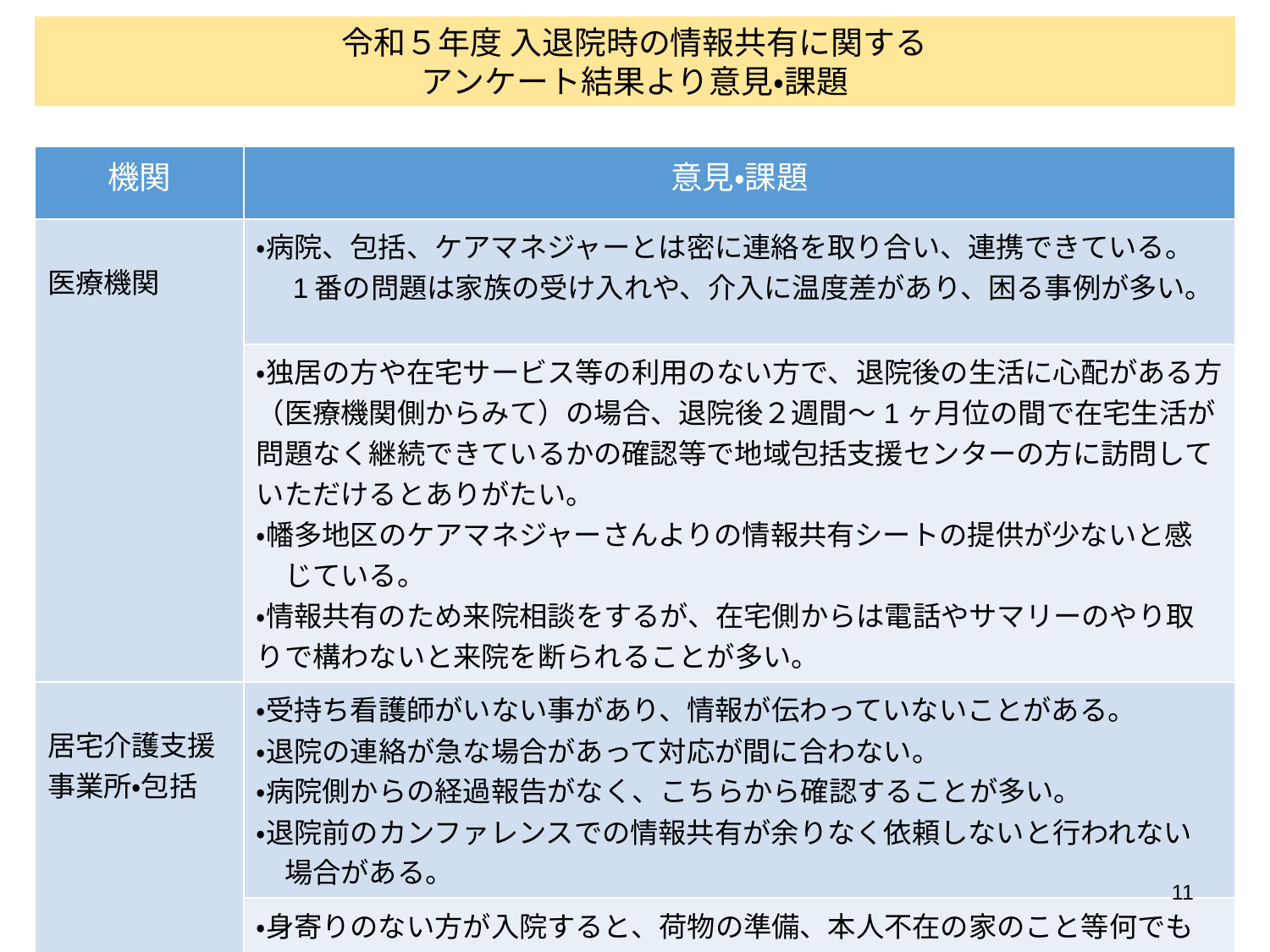

令和５年度 入退院時の情報共有に関する
アンケート結果より意見・課題

| 機関 | 意見・課題 |
| --- | --- |
| 医療機関 | ・病院、包括、ケアマネジャーとは密に連絡を取り合い、連携できている。　 　1番の問題は家族の受け入れや、介入に温度差があり、困る事例が多い。 |
|  | ・独居の方や在宅サービス等の利用のない方で、退院後の生活に心配がある方（医療機関側からみて）の場合、退院後２週間～1ヶ月位の間で在宅生活が問題なく継続できているかの確認等で地域包括支援センターの方に訪問していただけるとありがたい。 ・幡多地区のケアマネジャーさんよりの情報共有シートの提供が少ないと感　 　じている。 ・情報共有のため来院相談をするが、在宅側からは電話やサマリーのやり取りで構わないと来院を断られることが多い。 |
| 居宅介護支援事業所・包括 | ・受持ち看護師がいない事があり、情報が伝わっていないことがある。 ・退院の連絡が急な場合があって対応が間に合わない。 ・病院側からの経過報告がなく、こちらから確認することが多い。 ・退院前のカンファレンスでの情報共有が余りなく依頼しないと行われない　 　場合がある。 |
|  | ・身寄りのない方が入院すると、荷物の準備、本人不在の家のこと等何でも 　ケアマネに依頼がある。 ・身寄りのない方の入退院時の契約、治療方針の決定、オペの同意等 |
11